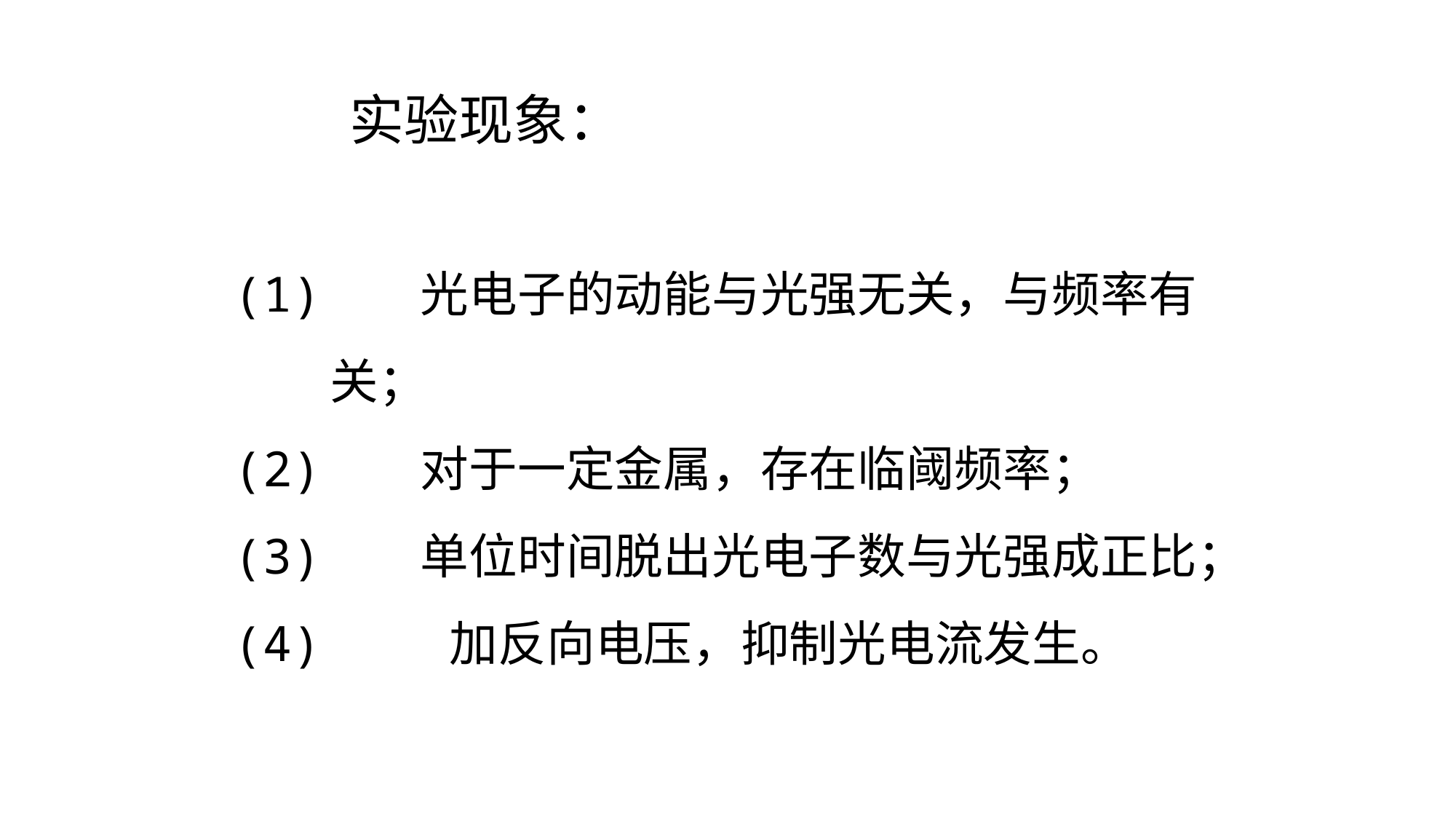

实验现象：
(1)   光电子的动能与光强无关，与频率有关；
(2)   对于一定金属，存在临阈频率；
(3)   单位时间脱出光电子数与光强成正比；
(4)    加反向电压，抑制光电流发生。

14